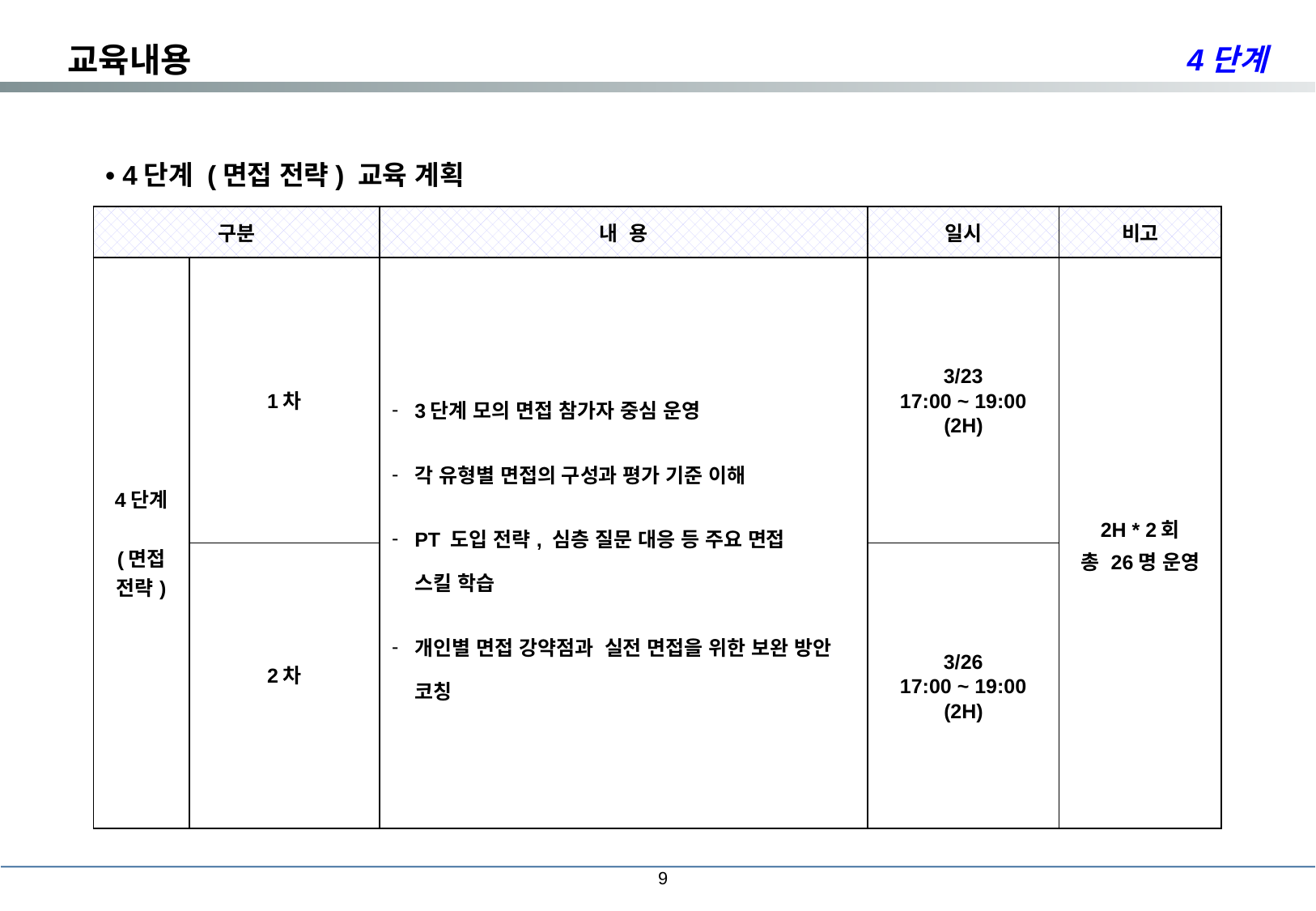

교육내용
4단계
• 4단계 (면접 전략) 교육 계획
| 구분 |  | 내 용 | 일시 | 비고 |
| --- | --- | --- | --- | --- |
| 4단계 (면접 전략) | 1차 | 3단계 모의 면접 참가자 중심 운영 각 유형별 면접의 구성과 평가 기준 이해 PT 도입 전략, 심층 질문 대응 등 주요 면접 스킬 학습 개인별 면접 강약점과 실전 면접을 위한 보완 방안 코칭 | 3/23 17:00 ~ 19:00 (2H) | 2H \* 2회 총 26명 운영 |
|  | 2차 |  | 3/26 17:00 ~ 19:00 (2H) |  |
9